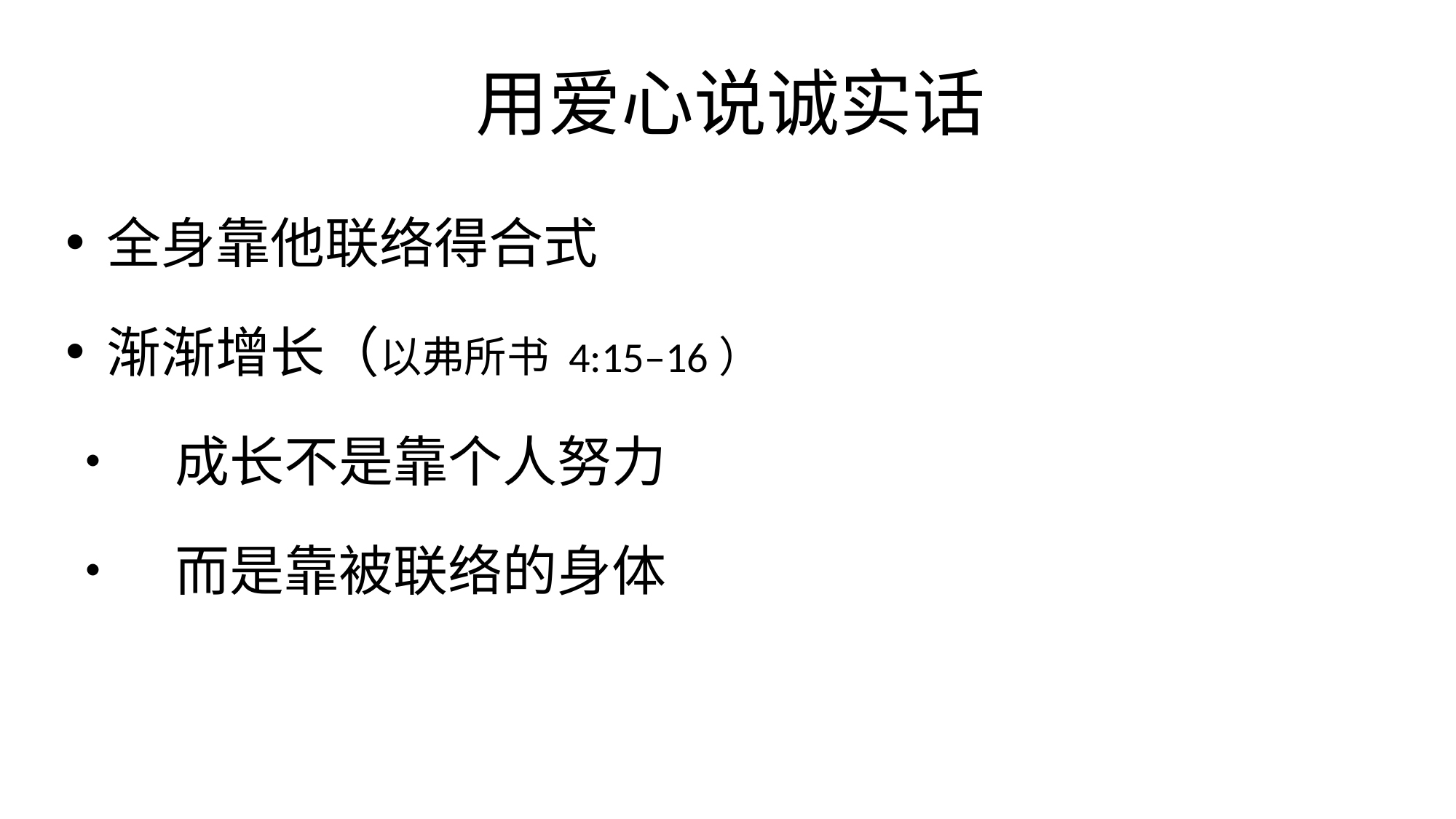

# 用爱心说诚实话
全身靠他联络得合式
渐渐增长（以弗所书 4:15–16）
•	成长不是靠个人努力
•	而是靠被联络的身体
21